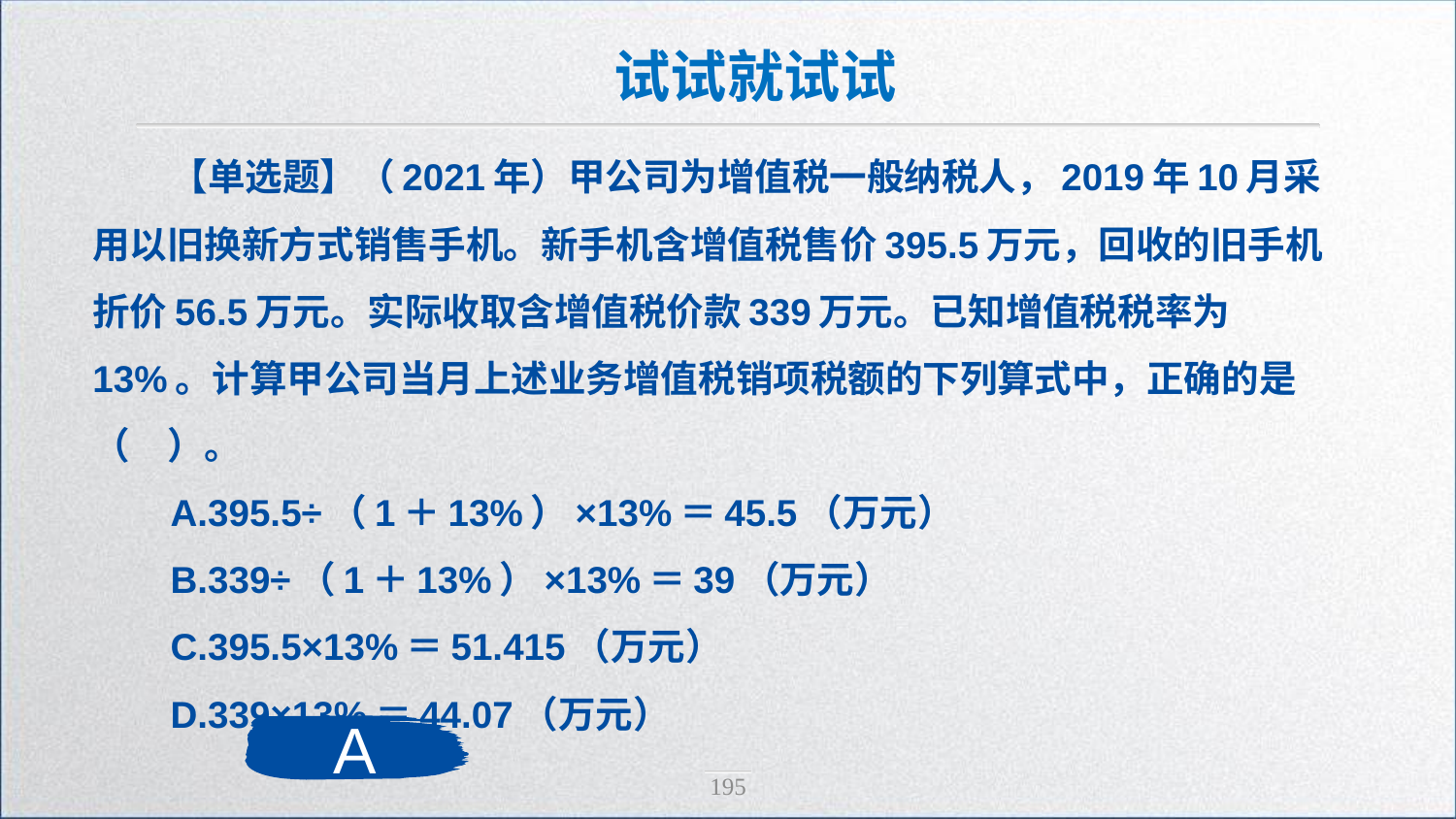

试试就试试
【单选题】（2021年）甲公司为增值税一般纳税人，2019年10月采用以旧换新方式销售手机。新手机含增值税售价395.5万元，回收的旧手机折价56.5万元。实际收取含增值税价款339万元。已知增值税税率为13%。计算甲公司当月上述业务增值税销项税额的下列算式中，正确的是（　）。
A.395.5÷（1＋13%）×13%＝45.5（万元）
B.339÷（1＋13%）×13%＝39（万元）
C.395.5×13%＝51.415（万元）
D.339×13%＝44.07（万元）

A
195